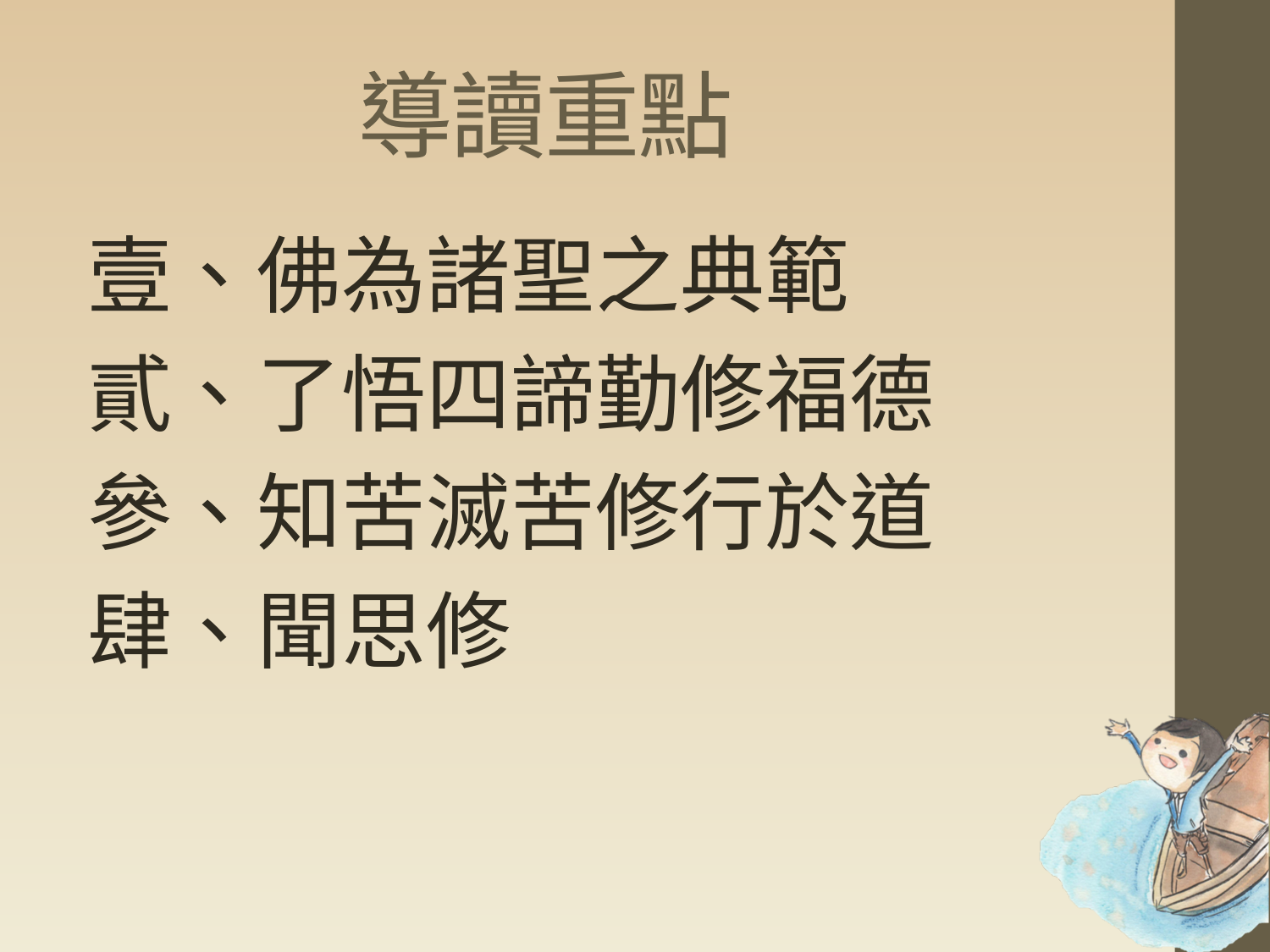

# 導讀重點
壹、佛為諸聖之典範
貳、了悟四諦勤修福德
參、知苦滅苦修行於道
肆、聞思修